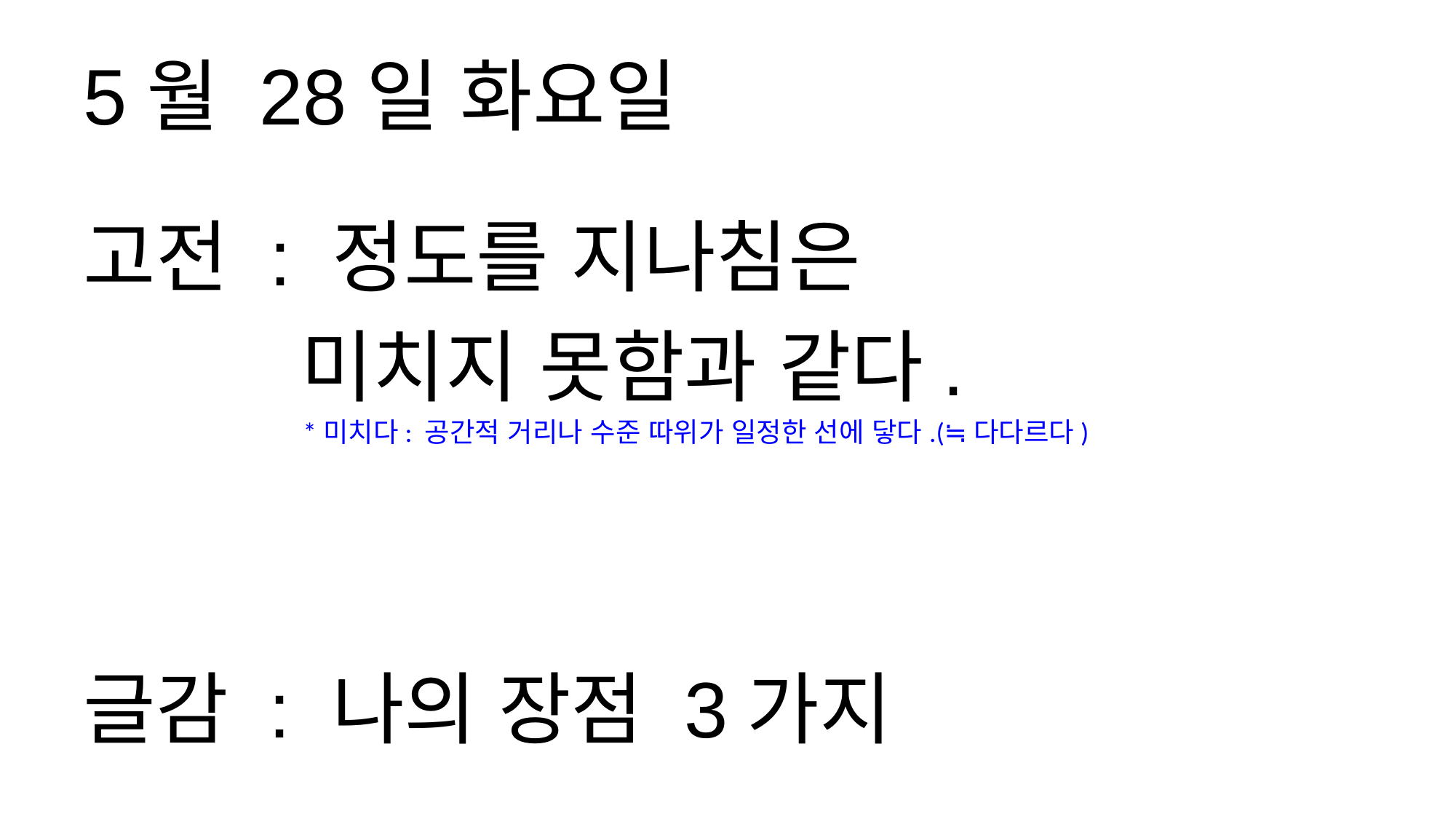

5월 28일 화요일
고전 : 정도를 지나침은
         미치지 못함과 같다.
*미치다: 공간적 거리나 수준 따위가 일정한 선에 닿다.(≒다다르다)
글감 : 나의 장점 3가지